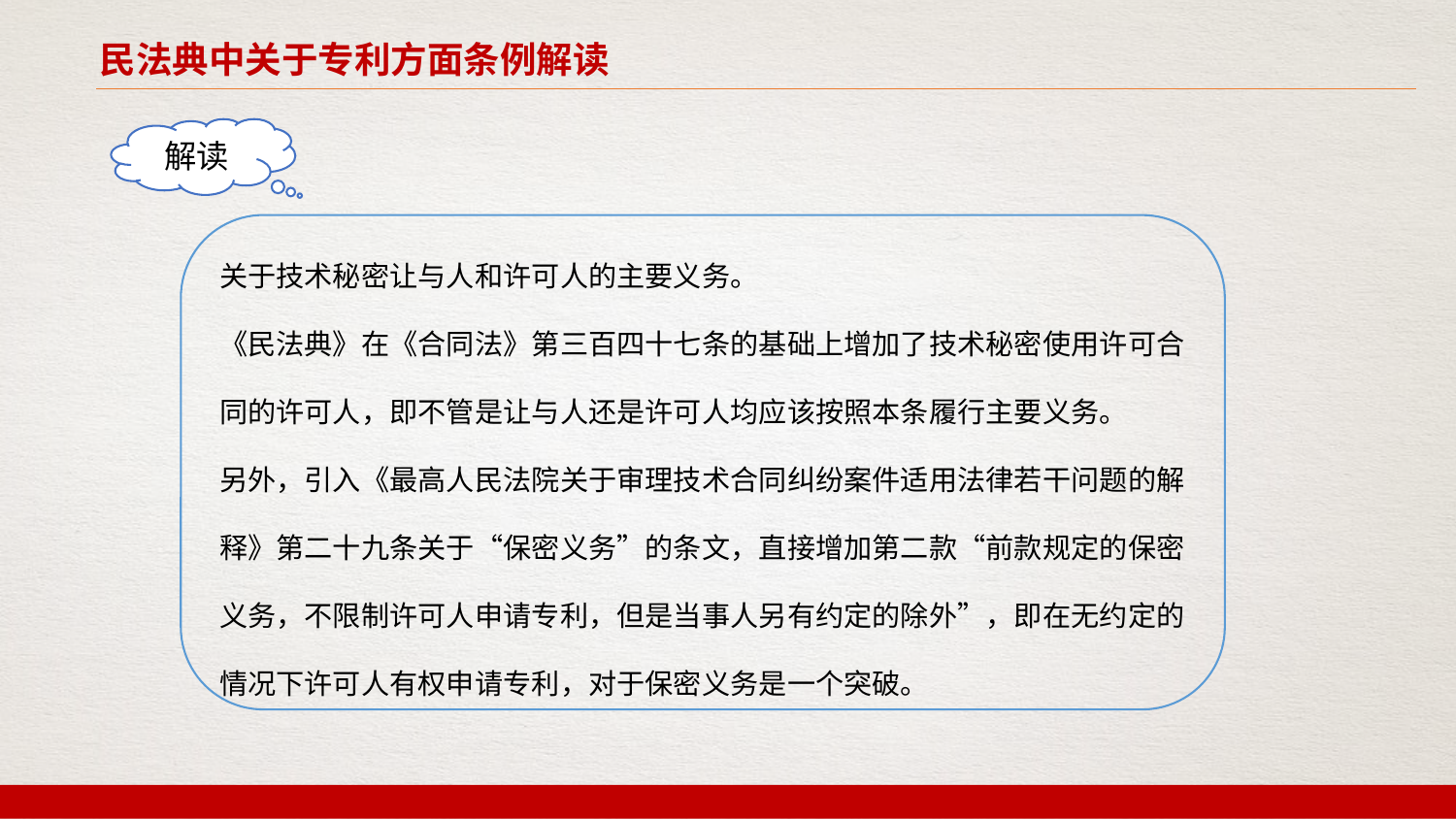

民法典中关于专利方面条例解读
解读
关于技术秘密让与人和许可人的主要义务。
《民法典》在《合同法》第三百四十七条的基础上增加了技术秘密使用许可合同的许可人，即不管是让与人还是许可人均应该按照本条履行主要义务。
另外，引入《最高人民法院关于审理技术合同纠纷案件适用法律若干问题的解释》第二十九条关于“保密义务”的条文，直接增加第二款“前款规定的保密义务，不限制许可人申请专利，但是当事人另有约定的除外”，即在无约定的情况下许可人有权申请专利，对于保密义务是一个突破。